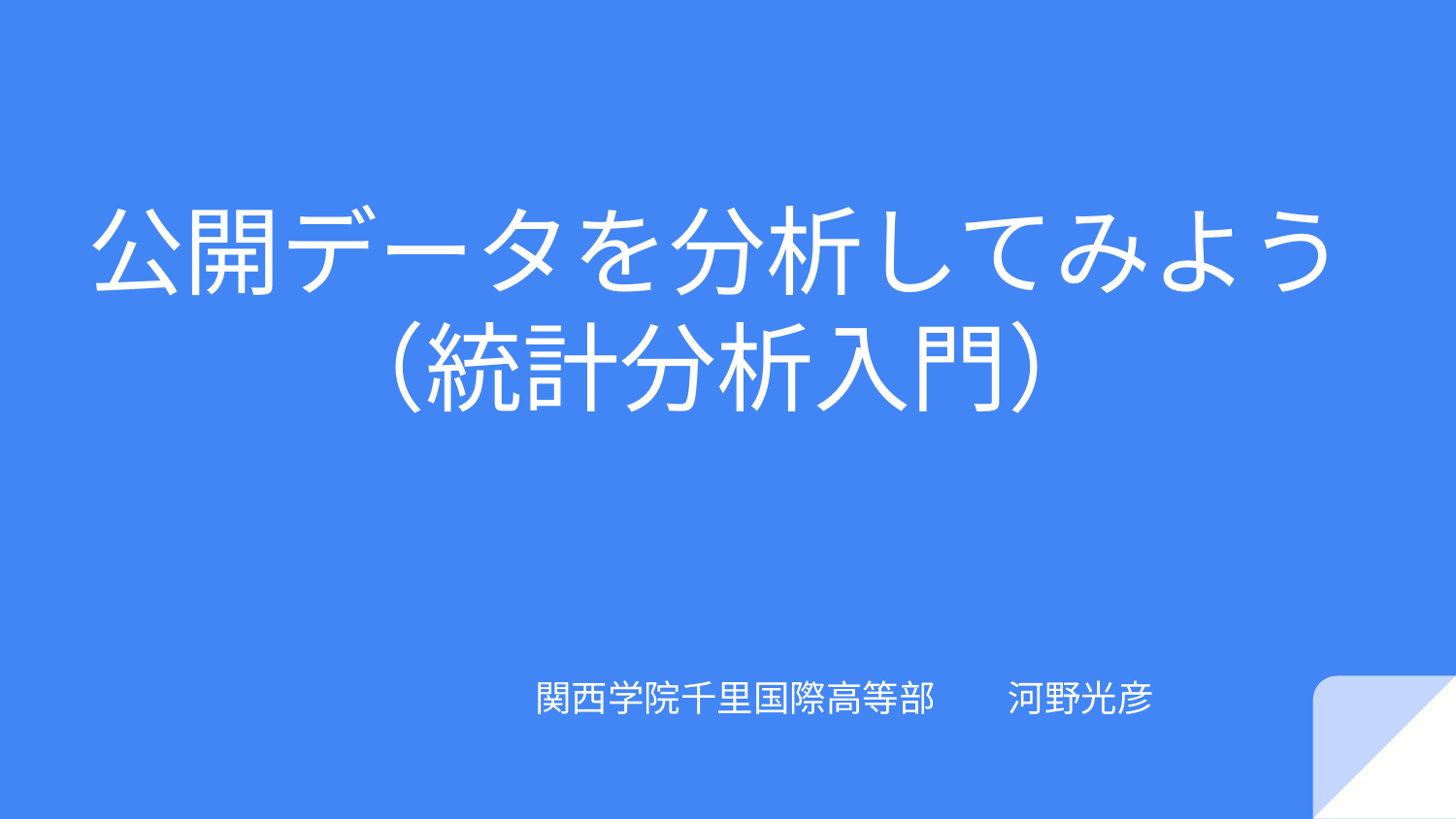

# 公開データを分析してみよう
（統計分析入門）
関西学院千里国際高等部　　河野光彦